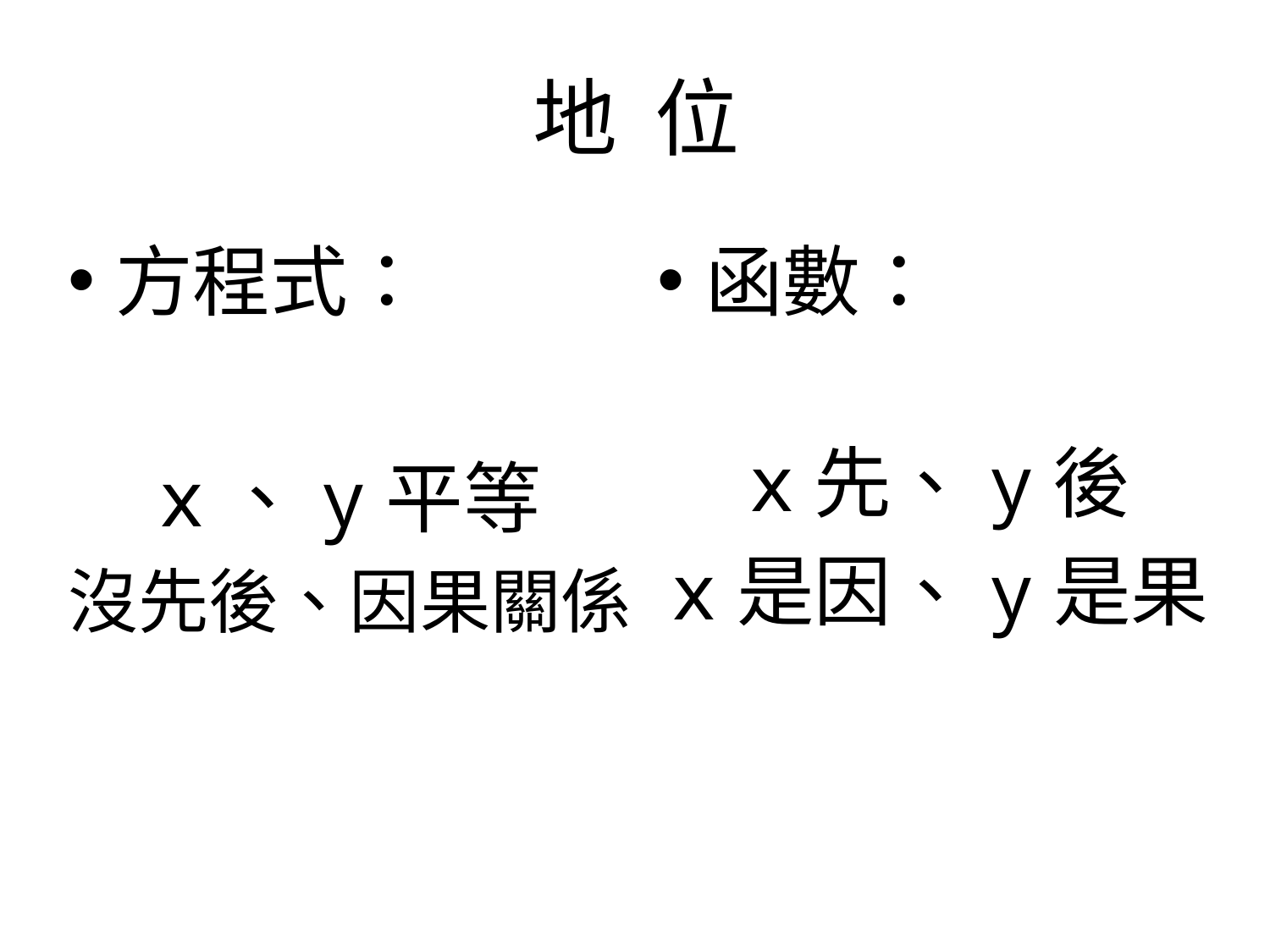

# 地  位
方程式：

x、y平等
沒先後、因果關係
函數：

x先、y後
x是因、y是果